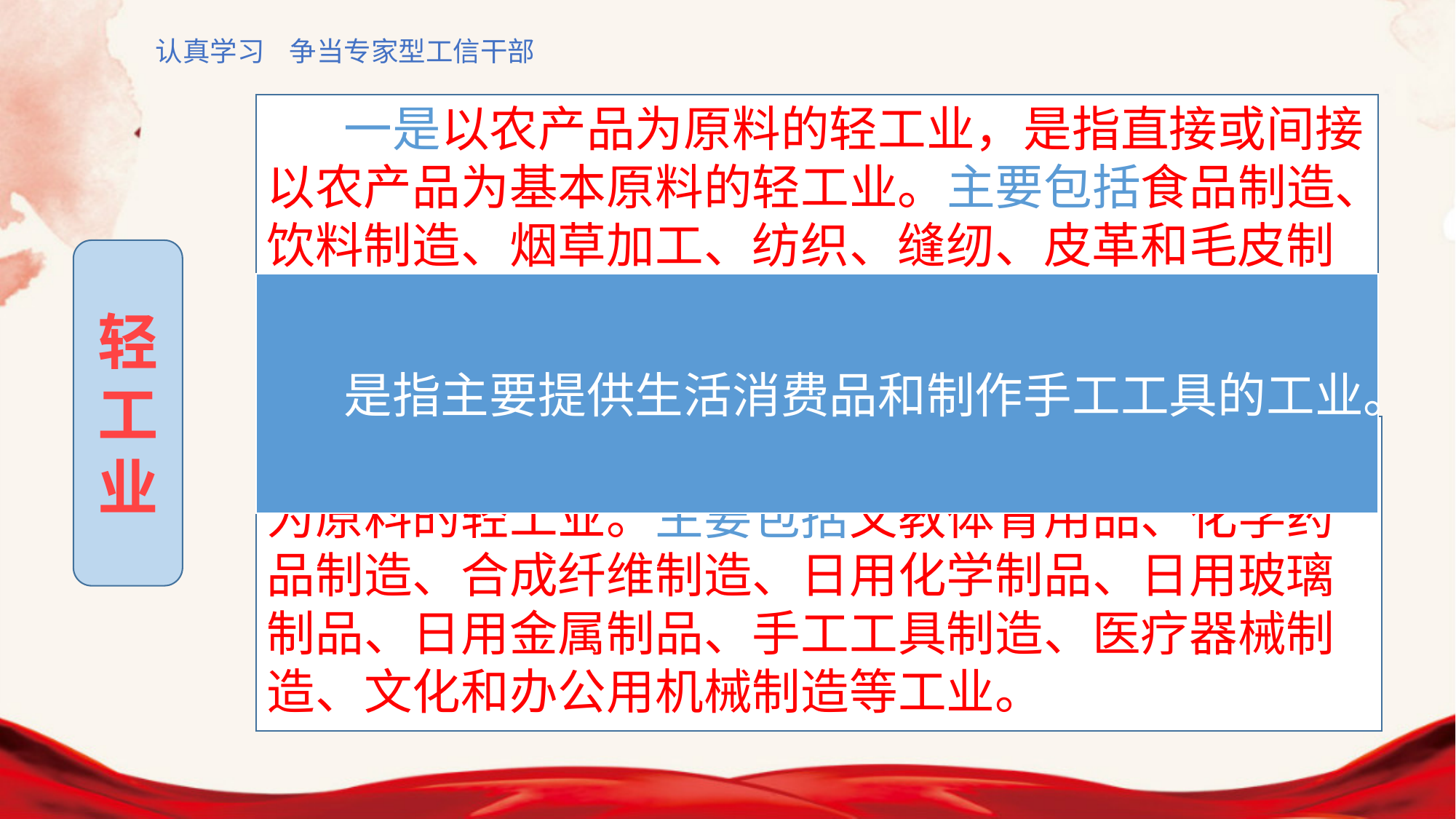

认真学习    争当专家型工信干部
      一是以农产品为原料的轻工业，是指直接或间接以农产品为基本原料的轻工业。主要包括食品制造、饮料制造、烟草加工、纺织、缝纫、皮革和毛皮制作、造纸以及印刷等工业；
轻工业
      是指主要提供生活消费品和制作手工工具的工业。
      二是以非农产品为原料的轻工业，是指以工业品为原料的轻工业。主要包括文教体育用品、化学药品制造、合成纤维制造、日用化学制品、日用玻璃制品、日用金属制品、手工工具制造、医疗器械制造、文化和办公用机械制造等工业。